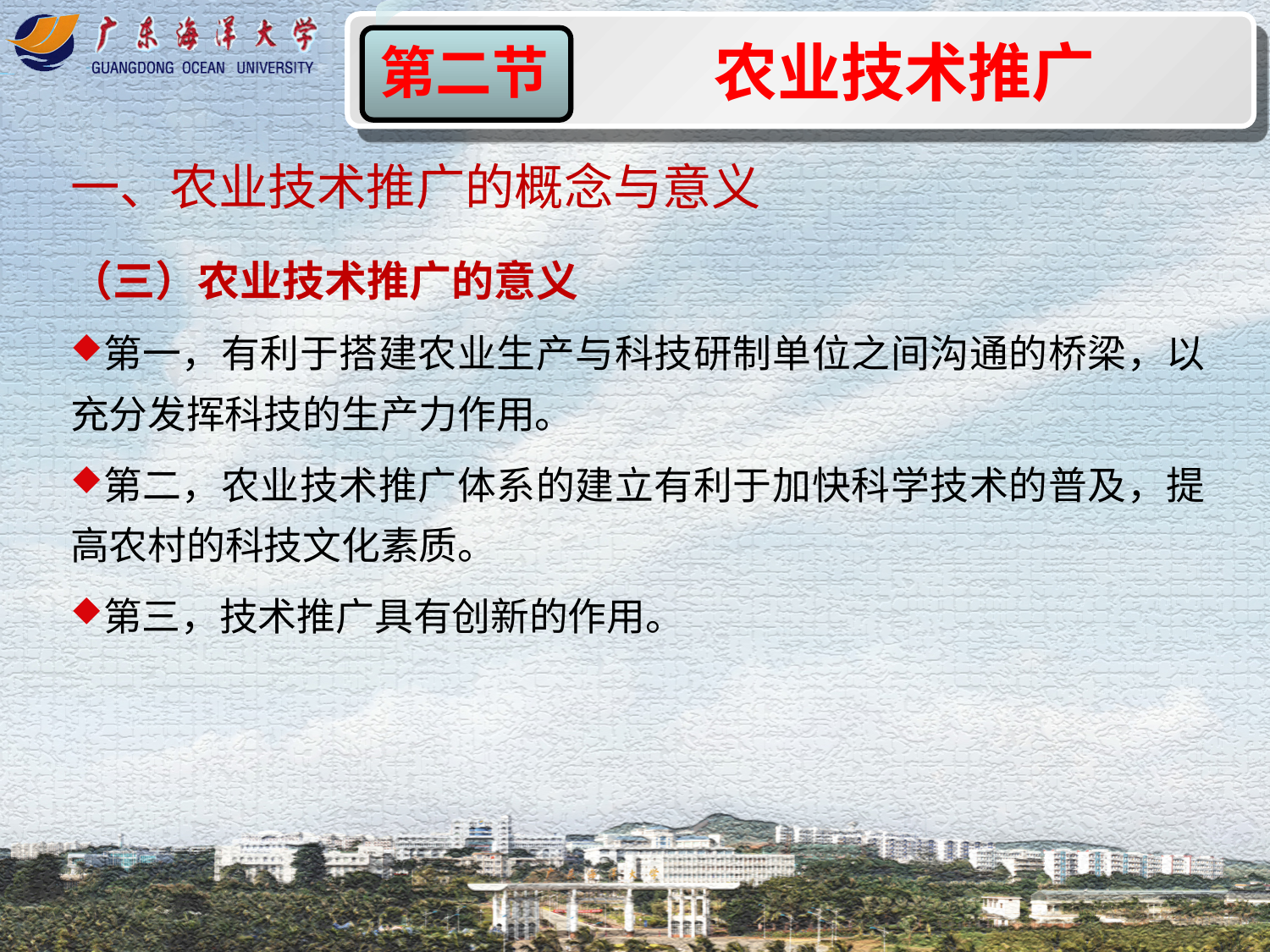

农业技术推广

第二节
一、农业技术推广的概念与意义
（三）农业技术推广的意义
第一，有利于搭建农业生产与科技研制单位之间沟通的桥梁，以充分发挥科技的生产力作用。
第二，农业技术推广体系的建立有利于加快科学技术的普及，提高农村的科技文化素质。
第三，技术推广具有创新的作用。